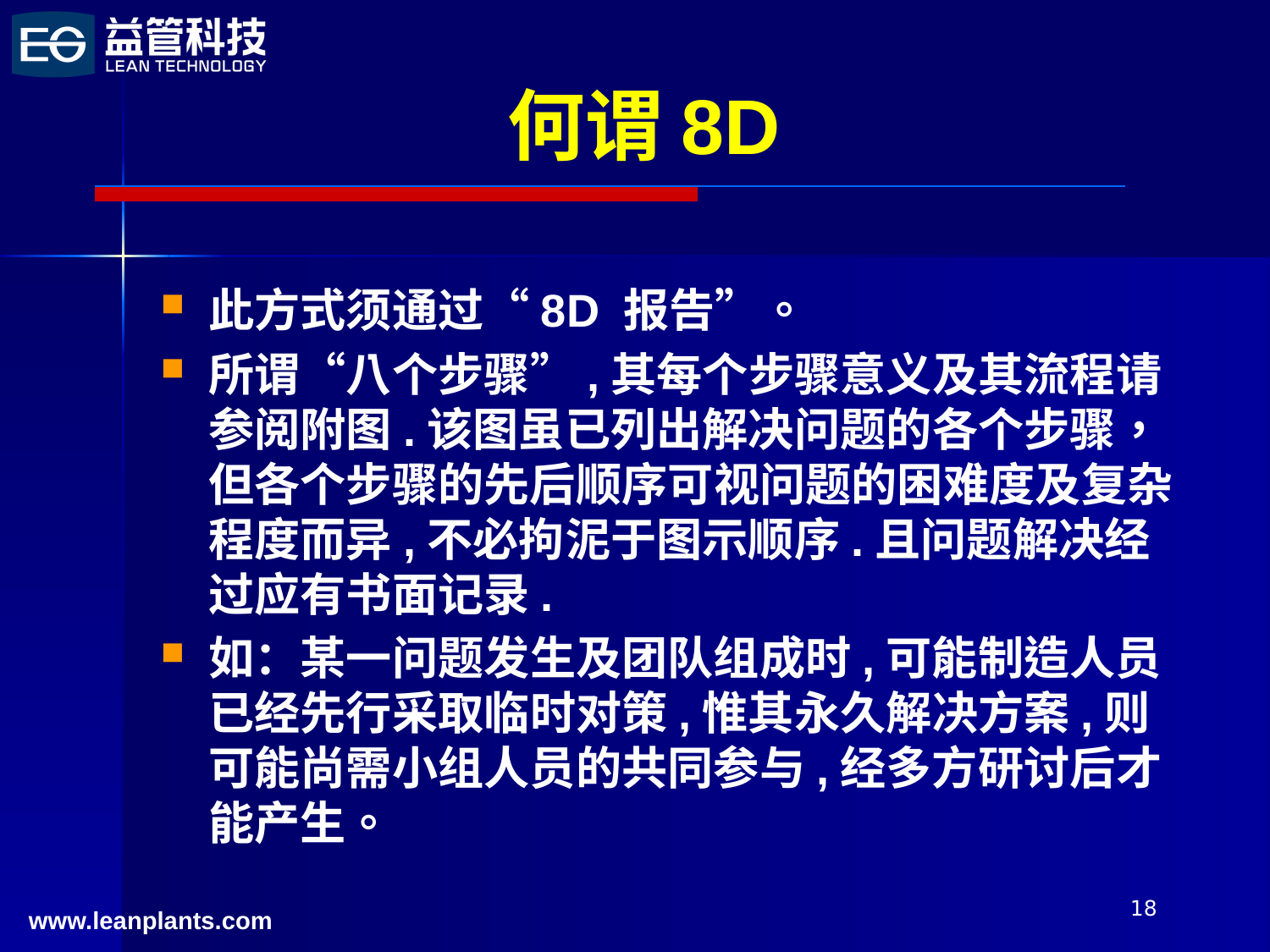

# 何谓8D
此方式须通过“8D 报告”。
所谓“八个步骤”,其每个步骤意义及其流程请参阅附图.该图虽已列出解决问题的各个步骤，但各个步骤的先后顺序可视问题的困难度及复杂程度而异,不必拘泥于图示顺序.且问题解决经过应有书面记录.
如：某一问题发生及团队组成时,可能制造人员已经先行采取临时对策,惟其永久解决方案,则可能尚需小组人员的共同参与,经多方研讨后才能产生。

18